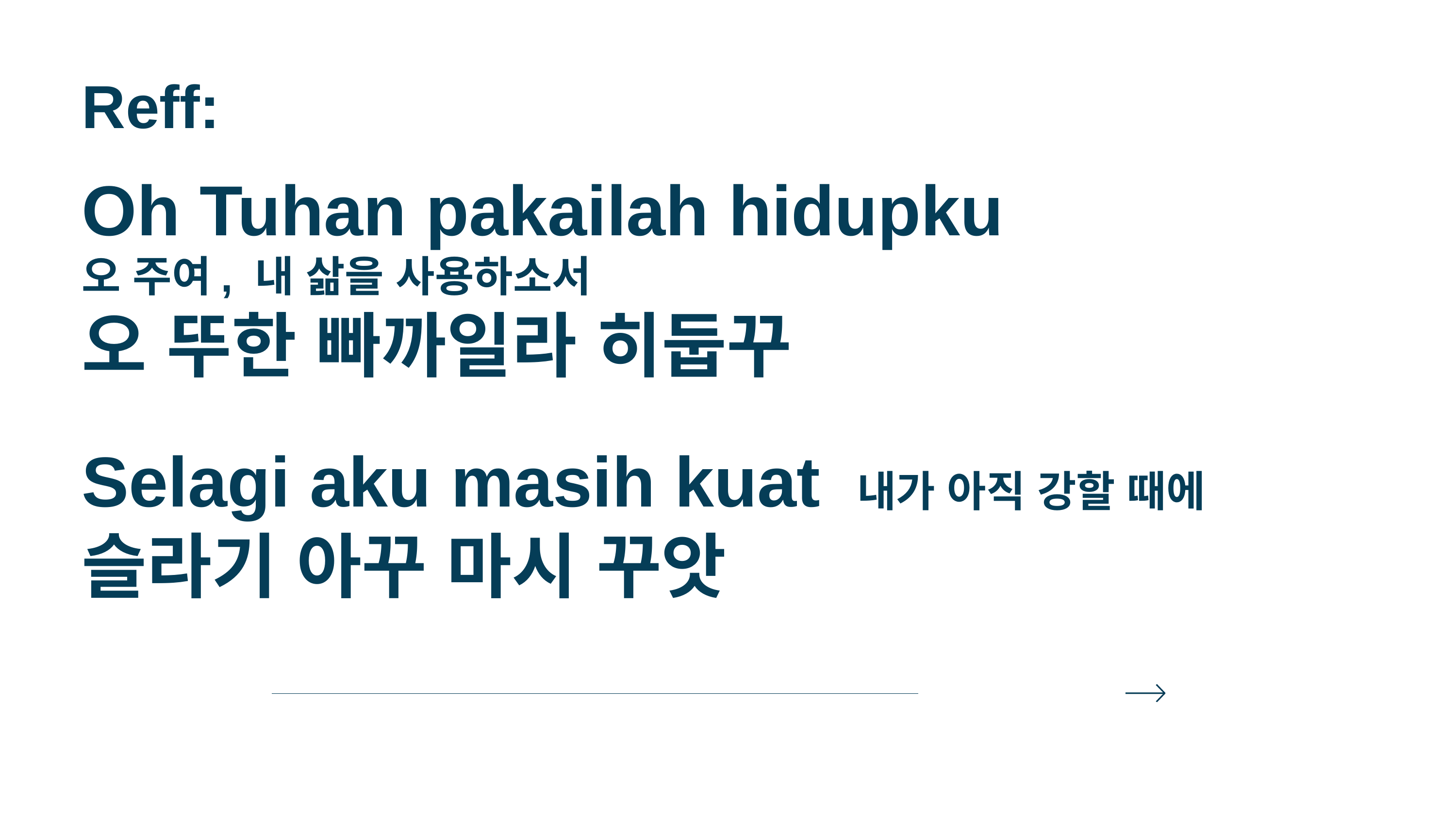

Reff:

Oh Tuhan pakailah hidupku
오 주여, 내 삶을 사용하소서
오 뚜한 빠까일라 히둡꾸

Selagi aku masih kuat 내가 아직 강할 때에
슬라기 아꾸 마시 꾸앗